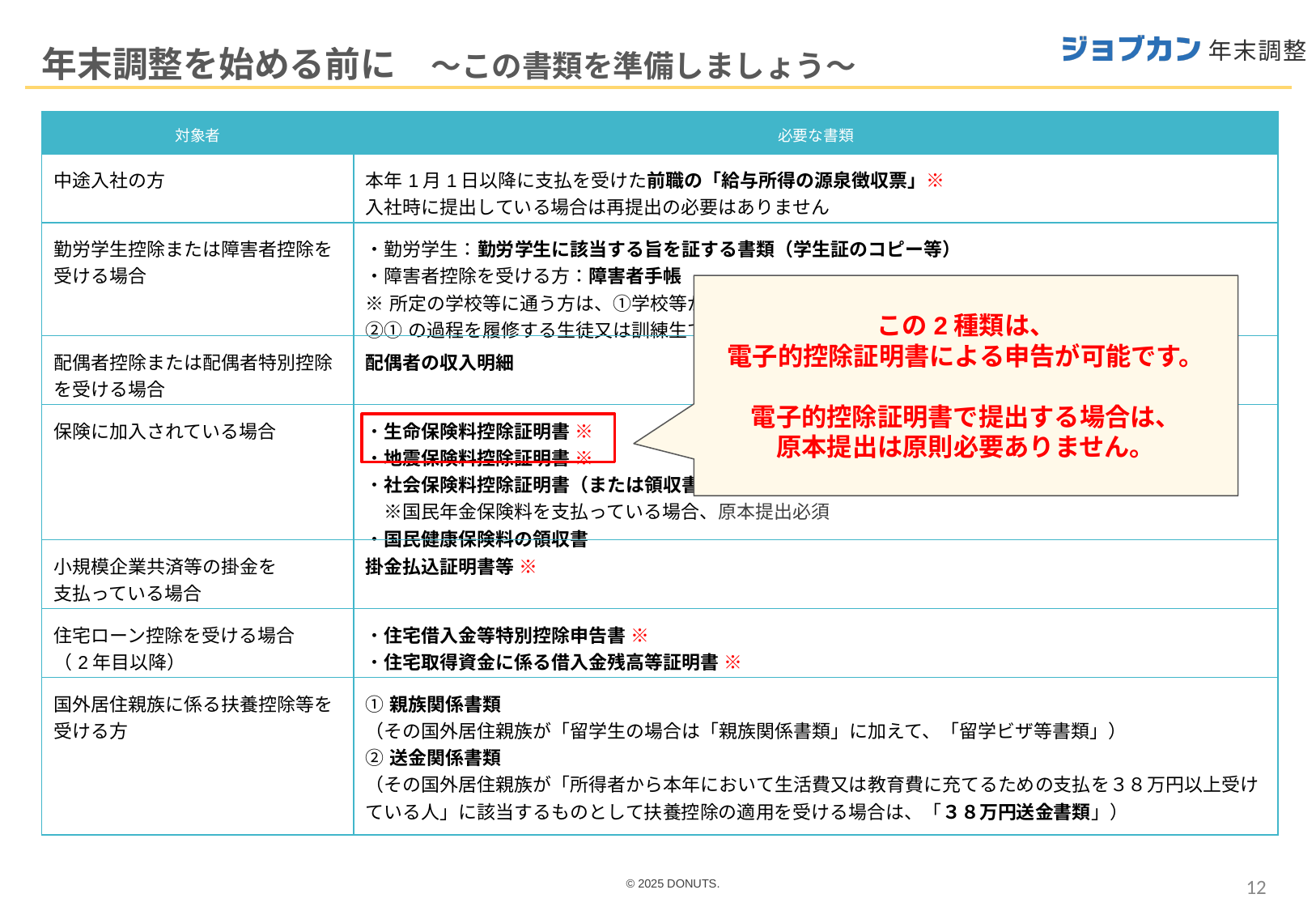

年末調整を始める前に　～この書類を準備しましょう～
| 対象者 | 必要な書類 |
| --- | --- |
| 中途入社の方 | 本年1月1日以降に支払を受けた前職の「給与所得の源泉徴収票」※ 入社時に提出している場合は再提出の必要はありません |
| 勤労学生控除または障害者控除を受ける場合 | ・勤労学生：勤労学生に該当する旨を証する書類（学生証のコピー等） ・障害者控除を受ける方：障害者手帳 ※所定の学校等に通う方は、➀学校等が一定の要件に該当することの証明書の写し。 ②➀の過程を履修する生徒又は訓練生であることの証明書。 |
| 配偶者控除または配偶者特別控除を受ける場合 | 配偶者の収入明細 |
| 保険に加入されている場合 | ・生命保険料控除証明書 ※ ・地震保険料控除証明書 ※ ・社会保険料控除証明書（または領収書）※ 　※国民年金保険料を支払っている場合、原本提出必須 ・国民健康保険料の領収書 |
| 小規模企業共済等の掛金を 支払っている場合 | 掛金払込証明書等 ※ |
| 住宅ローン控除を受ける場合 （2年目以降） | ・住宅借入金等特別控除申告書 ※ ・住宅取得資金に係る借入金残高等証明書 ※ |
| 国外居住親族に係る扶養控除等を受ける方 | ①親族関係書類 （その国外居住親族が「留学生の場合は「親族関係書類」に加えて、「留学ビザ等書類」） ②送金関係書類 （その国外居住親族が「所得者から本年において生活費又は教育費に充てるための支払を３８万円以上受けている人」に該当するものとして扶養控除の適用を受ける場合は、「３８万円送金書類」） |
この2種類は、
電子的控除証明書による申告が可能です。

電子的控除証明書で提出する場合は、
原本提出は原則必要ありません。

12